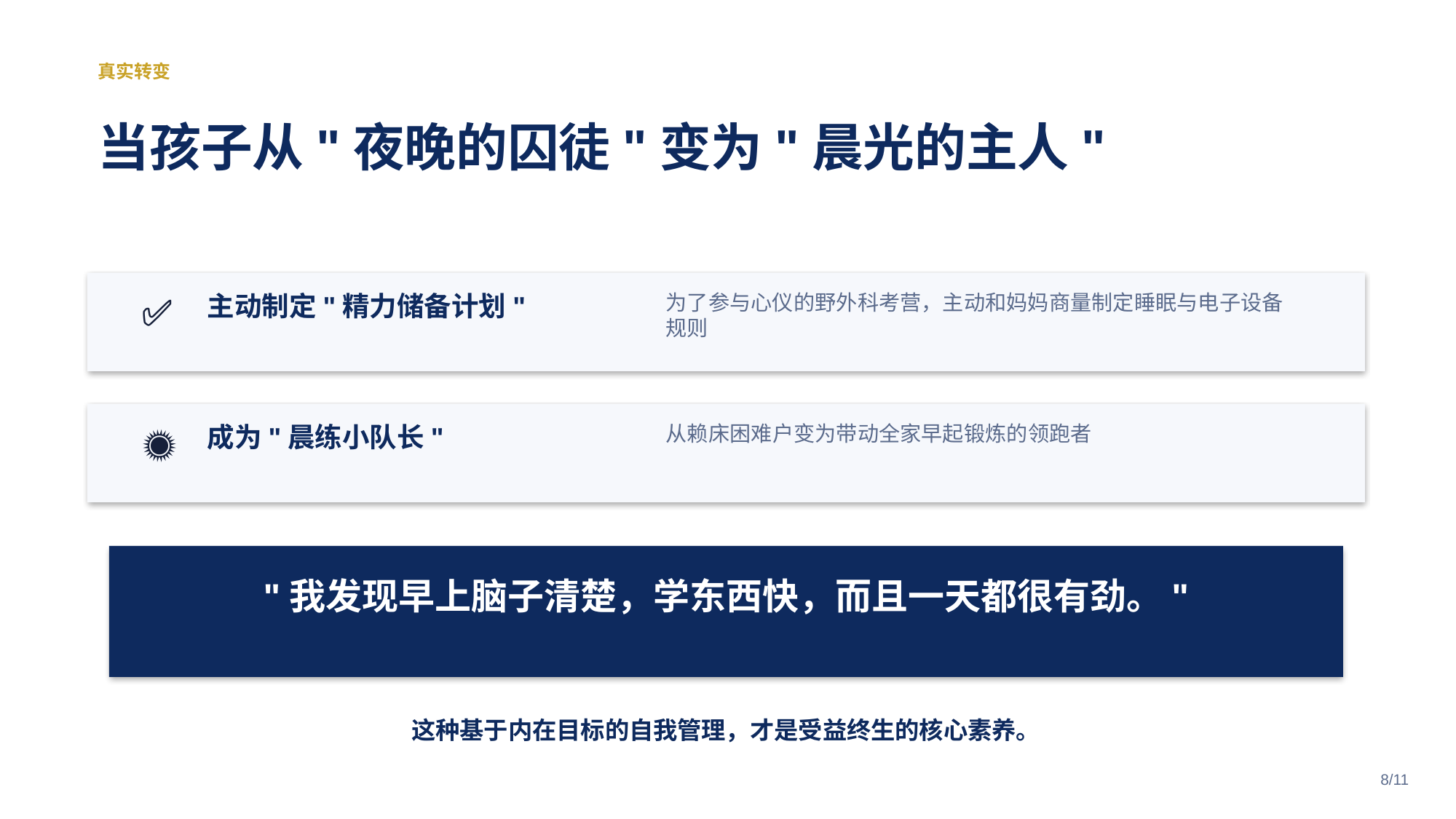

真实转变
当孩子从"夜晚的囚徒"变为"晨光的主人"

✅
主动制定"精力储备计划"
为了参与心仪的野外科考营，主动和妈妈商量制定睡眠与电子设备规则

☀️
成为"晨练小队长"
从赖床困难户变为带动全家早起锻炼的领跑者

"我发现早上脑子清楚，学东西快，而且一天都很有劲。"
这种基于内在目标的自我管理，才是受益终生的核心素养。
8/11